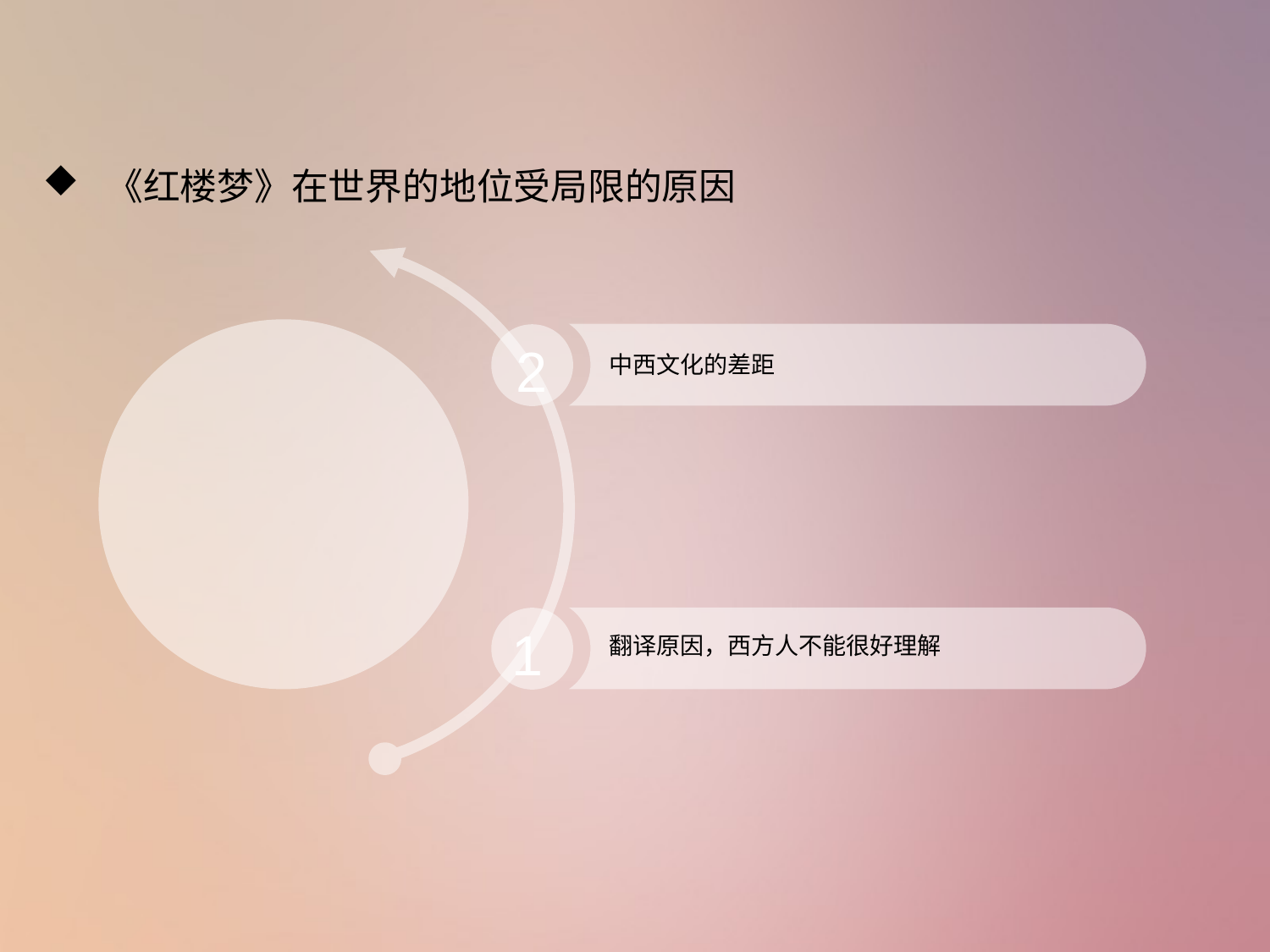

《红楼梦》在世界的地位受局限的原因

2
中西文化的差距

1
翻译原因，西方人不能很好理解